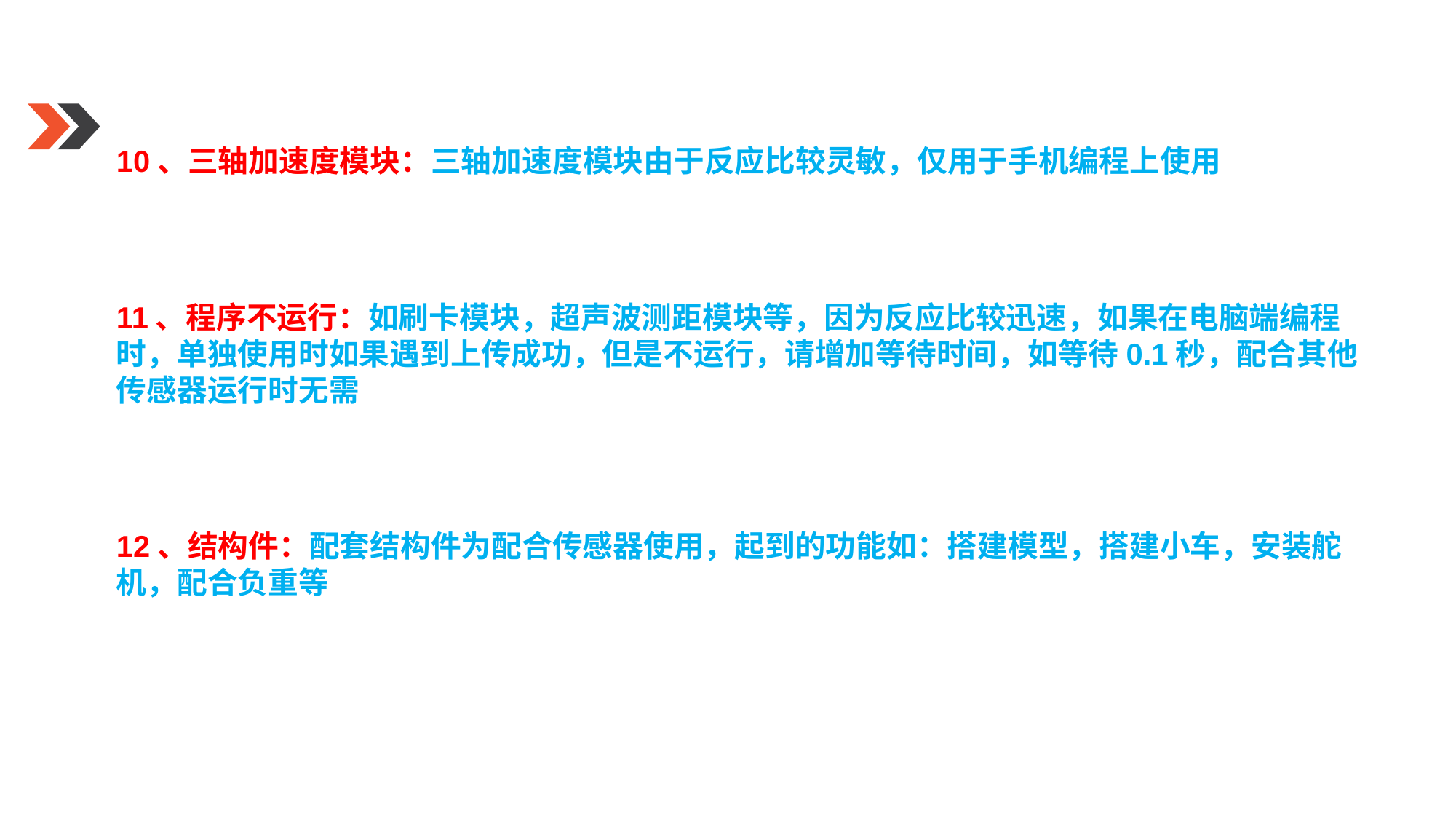

10、三轴加速度模块：三轴加速度模块由于反应比较灵敏，仅用于手机编程上使用
11、程序不运行：如刷卡模块，超声波测距模块等，因为反应比较迅速，如果在电脑端编程时，单独使用时如果遇到上传成功，但是不运行，请增加等待时间，如等待0.1秒，配合其他传感器运行时无需
12、结构件：配套结构件为配合传感器使用，起到的功能如：搭建模型，搭建小车，安装舵机，配合负重等